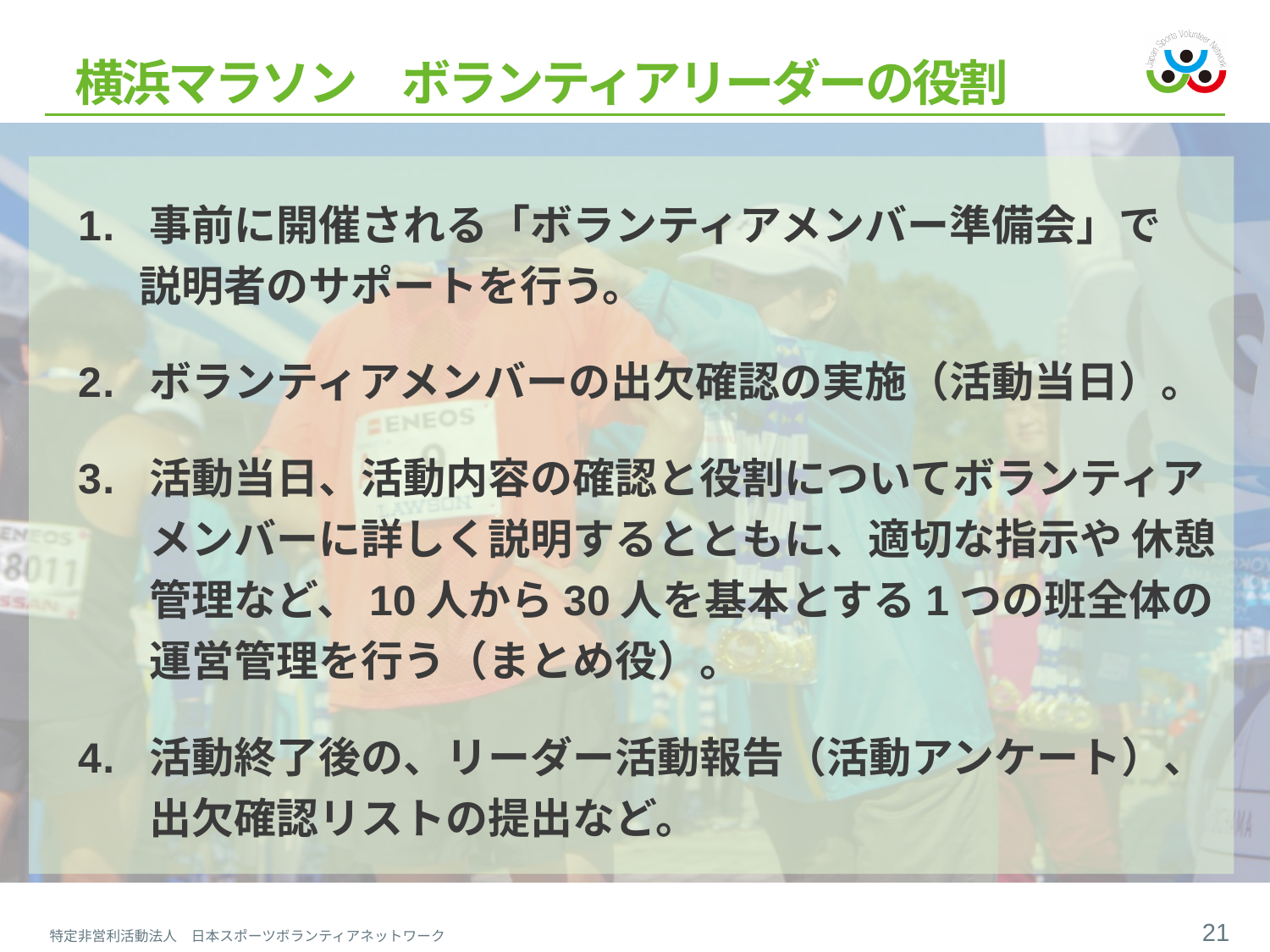

# 横浜マラソン　ボランティアリーダーの役割

事前に開催される「ボランティアメンバー準備会」で
　  説明者のサポートを行う。
ボランティアメンバーの出欠確認の実施（活動当日）。
活動当日、活動内容の確認と役割についてボランティアメンバーに詳しく説明するとともに、適切な指示や 休憩管理など、10人から30人を基本とする1つの班全体の運営管理を行う（まとめ役）。
活動終了後の、リーダー活動報告（活動アンケート）、出欠確認リストの提出など。